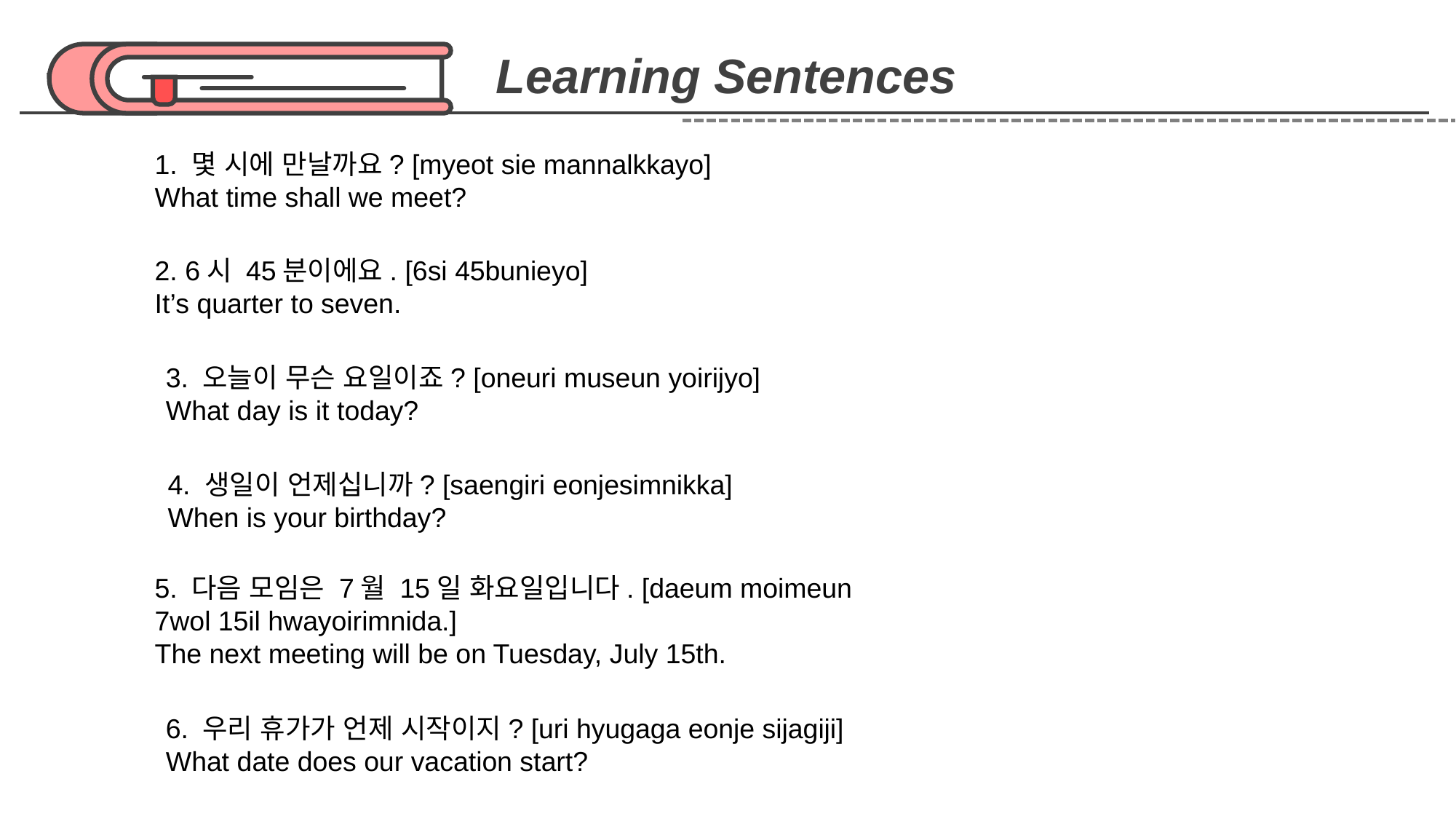

Learning Sentences

1. 몇 시에 만날까요? [myeot sie mannalkkayo]
What time shall we meet?
2. 6시 45분이에요. [6si 45bunieyo]
It’s quarter to seven.
3. 오늘이 무슨 요일이죠? [oneuri museun yoirijyo]
What day is it today?
4. 생일이 언제십니까? [saengiri eonjesimnikka]
When is your birthday?
5. 다음 모임은 7월 15일 화요일입니다. [daeum moimeun 7wol 15il hwayoirimnida.]
The next meeting will be on Tuesday, July 15th.
6. 우리 휴가가 언제 시작이지? [uri hyugaga eonje sijagiji]
What date does our vacation start?